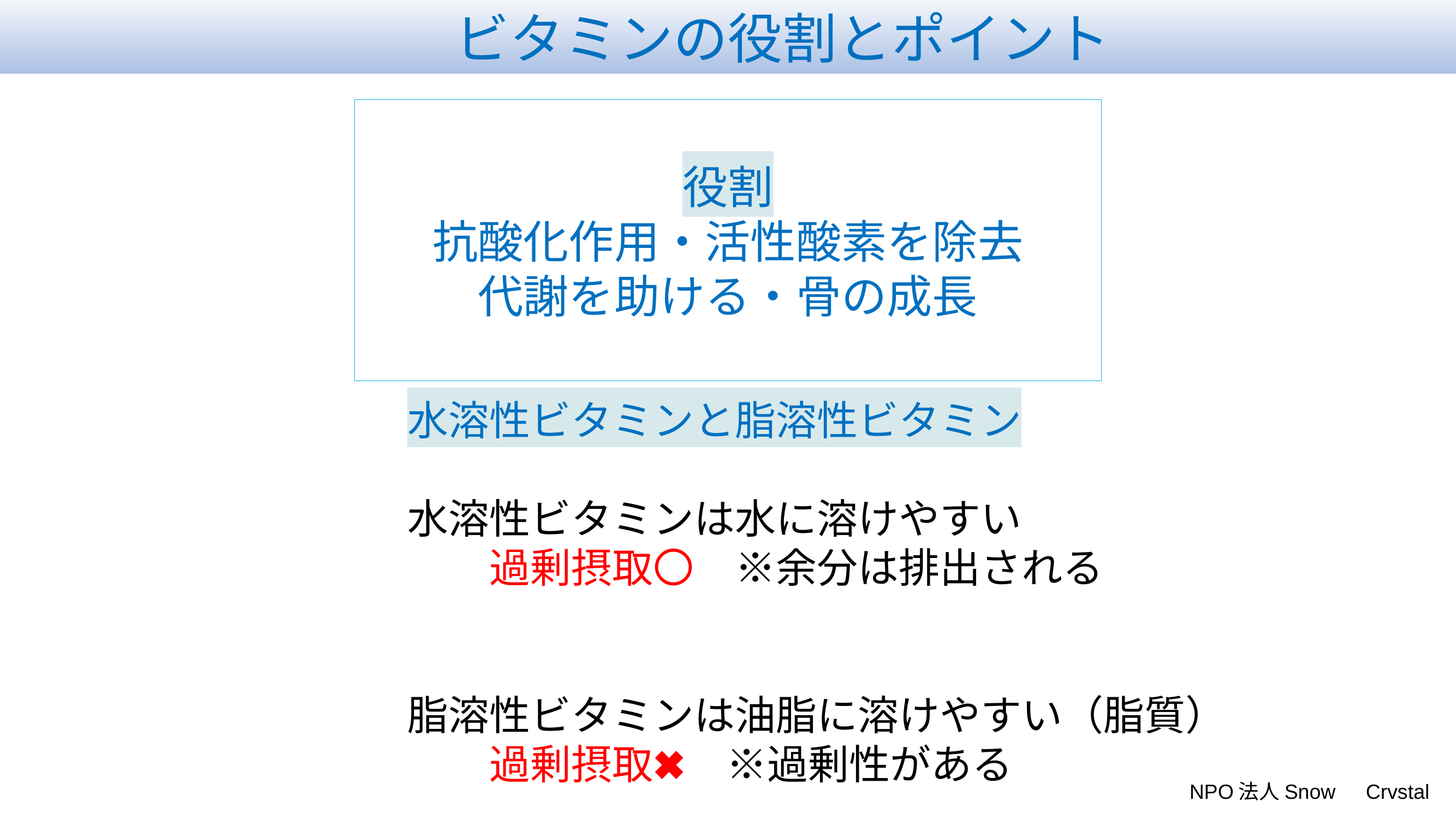

ビタミンの役割とポイント

役割
抗酸化作用・活性酸素を除去
代謝を助ける・骨の成長

水溶性ビタミンと脂溶性ビタミン

水溶性ビタミンは水に溶けやすい
　　過剰摂取〇　※余分は排出される

脂溶性ビタミンは油脂に溶けやすい（脂質）
　　過剰摂取✖　※過剰性がある

NPO法人Snow　Crvstal